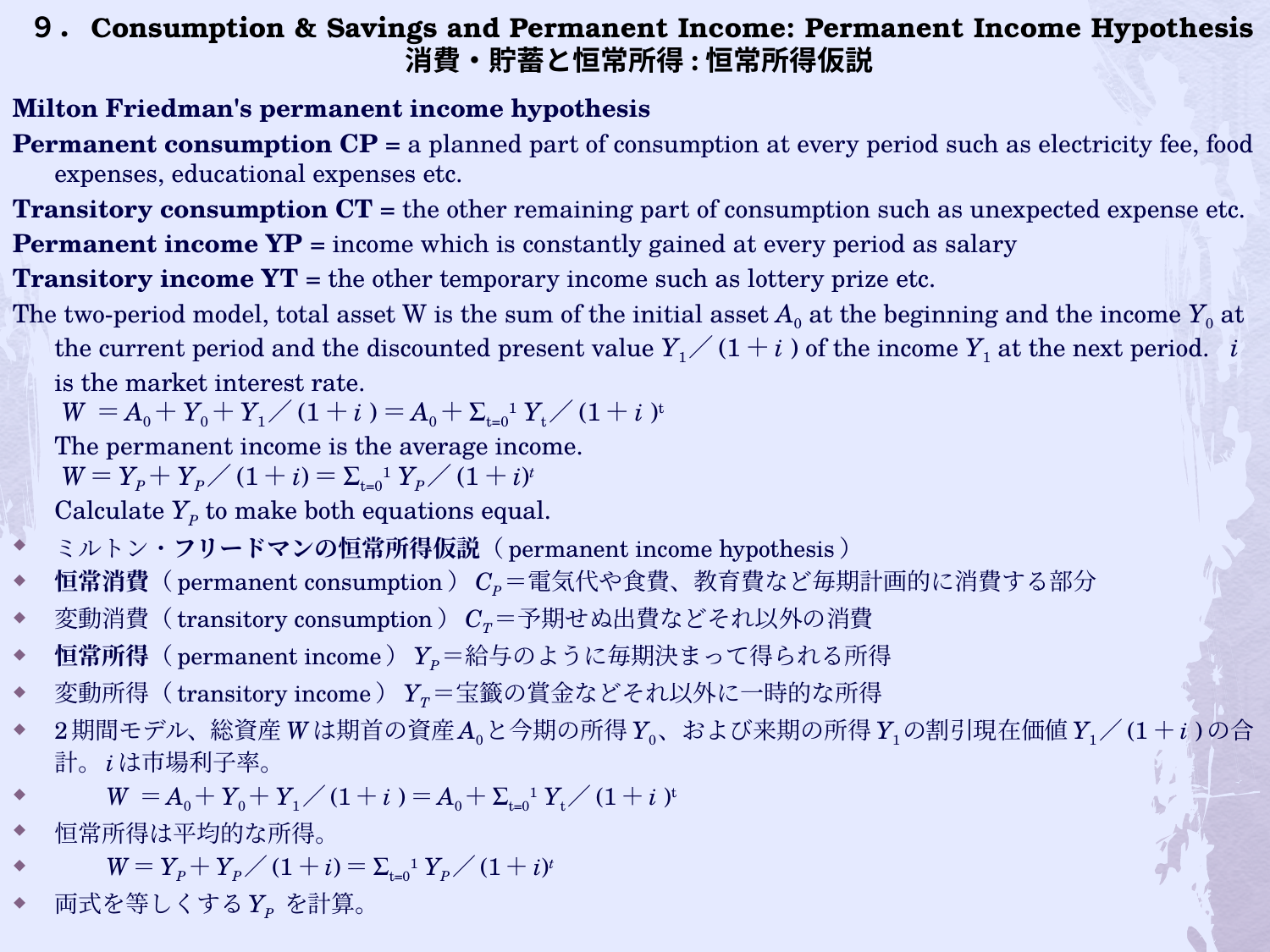

# ９．Consumption & Savings and Permanent Income: Permanent Income Hypothesis 消費・貯蓄と恒常所得:恒常所得仮説
Milton Friedman's permanent income hypothesis
Permanent consumption CP = a planned part of consumption at every period such as electricity fee, food expenses, educational expenses etc.
Transitory consumption CT = the other remaining part of consumption such as unexpected expense etc.
Permanent income YP = income which is constantly gained at every period as salary
Transitory income YT = the other temporary income such as lottery prize etc.
The two-period model, total asset W is the sum of the initial asset A0 at the beginning and the income Y0 at the current period and the discounted present value Y1／(1＋i ) of the income Y1 at the next period.   i is the market interest rate.
 W ＝A0＋Y0＋Y1／(1＋i )＝A0＋Σt=01 Yt／(1＋i )t
The permanent income is the average income.
 W＝YP＋YP／(1＋i)＝Σt=01 YP／(1＋i)t
Calculate YP to make both equations equal.
ミルトン・フリードマンの恒常所得仮説（permanent income hypothesis）
恒常消費（permanent consumption）CP＝電気代や食費、教育費など毎期計画的に消費する部分
変動消費（transitory consumption）CT＝予期せぬ出費などそれ以外の消費
恒常所得（permanent income）YP＝給与のように毎期決まって得られる所得
変動所得（transitory income）YT＝宝籤の賞金などそれ以外に一時的な所得
2期間モデル、総資産Wは期首の資産A0と今期の所得Y0、および来期の所得Y1の割引現在価値Y1／(1＋i )の合計。iは市場利子率。
　　W ＝A0＋Y0＋Y1／(1＋i )＝A0＋Σt=01 Yt／(1＋i )t
恒常所得は平均的な所得。
　　W＝YP＋YP／(1＋i)＝Σt=01 YP／(1＋i)t
両式を等しくするYP を計算。